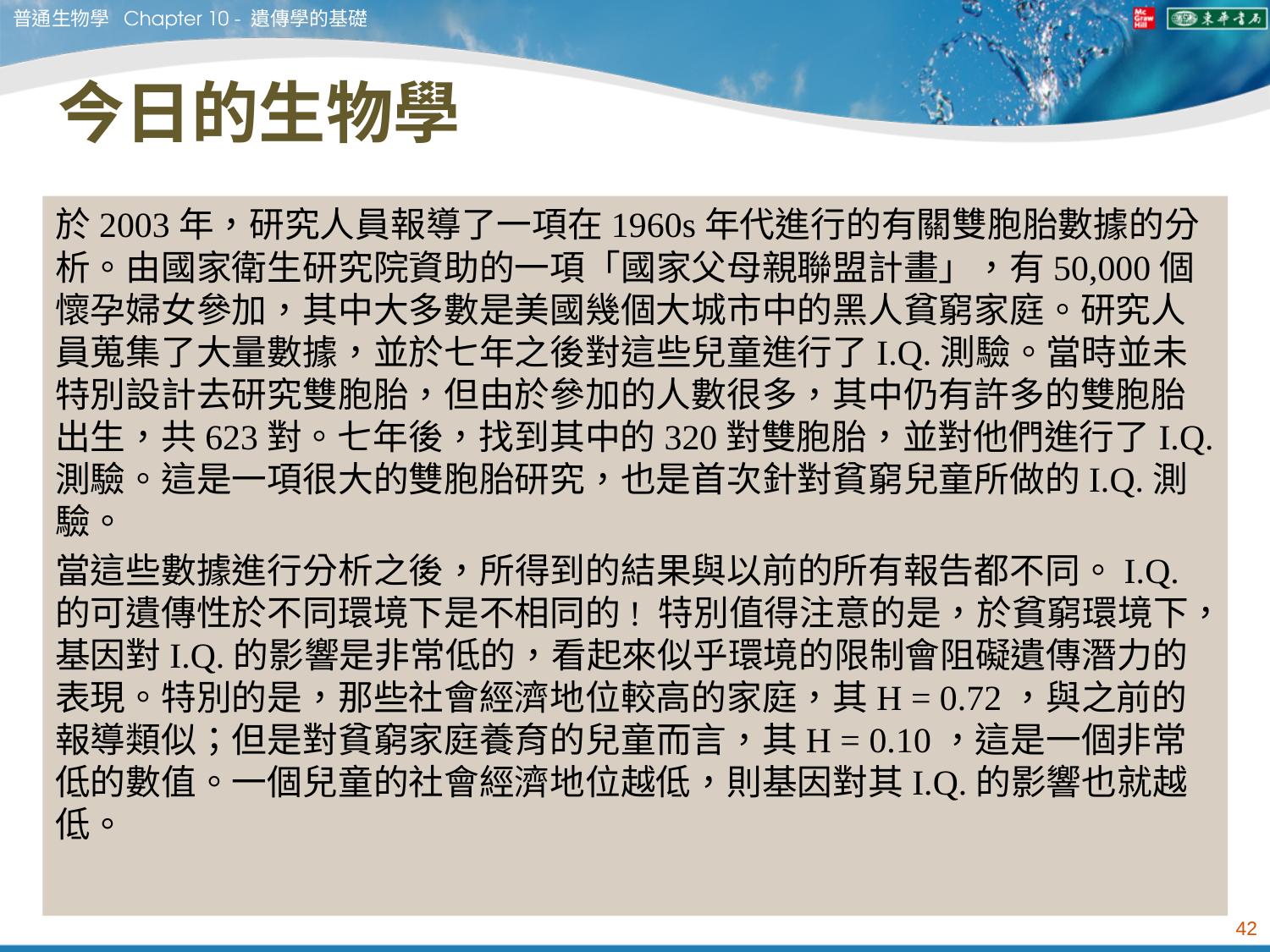

普通生物學  Chapter 10 - 遺傳學的基礎
# 今日的生物學
於2003年，研究人員報導了一項在1960s年代進行的有關雙胞胎數據的分析。由國家衛生研究院資助的一項「國家父母親聯盟計畫」，有50,000個懷孕婦女參加，其中大多數是美國幾個大城市中的黑人貧窮家庭。研究人員蒐集了大量數據，並於七年之後對這些兒童進行了I.Q.測驗。當時並未特別設計去研究雙胞胎，但由於參加的人數很多，其中仍有許多的雙胞胎出生，共623對。七年後，找到其中的320對雙胞胎，並對他們進行了I.Q.測驗。這是一項很大的雙胞胎研究，也是首次針對貧窮兒童所做的I.Q.測驗。
當這些數據進行分析之後，所得到的結果與以前的所有報告都不同。I.Q.的可遺傳性於不同環境下是不相同的! 特別值得注意的是，於貧窮環境下，基因對I.Q.的影響是非常低的，看起來似乎環境的限制會阻礙遺傳潛力的表現。特別的是，那些社會經濟地位較高的家庭，其H = 0.72，與之前的報導類似；但是對貧窮家庭養育的兒童而言，其H = 0.10，這是一個非常低的數值。一個兒童的社會經濟地位越低，則基因對其I.Q.的影響也就越低。
42